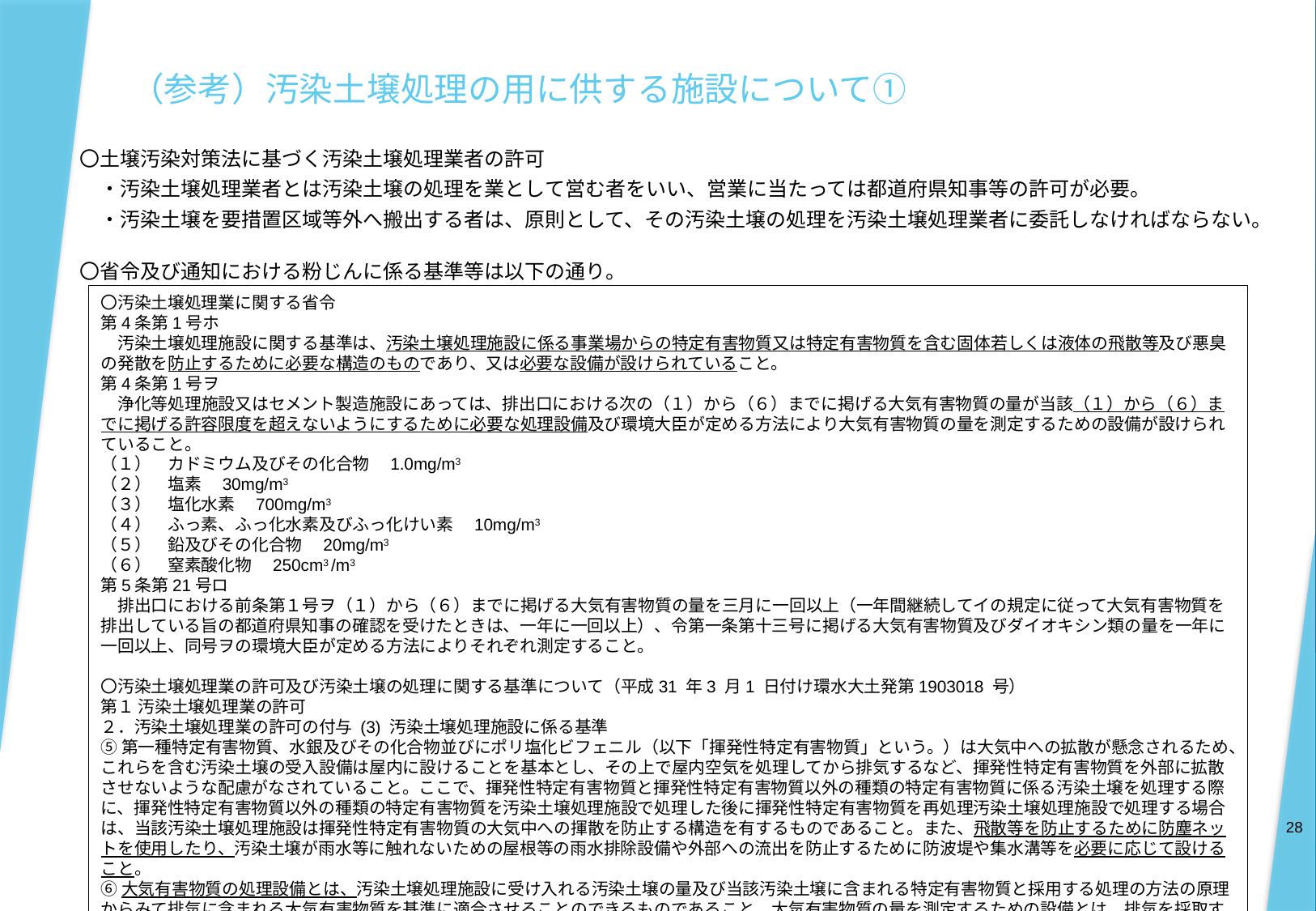

# （参考）汚染土壌処理の用に供する施設について①
〇土壌汚染対策法に基づく汚染土壌処理業者の許可
　・汚染土壌処理業者とは汚染土壌の処理を業として営む者をいい、営業に当たっては都道府県知事等の許可が必要。
　・汚染土壌を要措置区域等外へ搬出する者は、原則として、その汚染土壌の処理を汚染土壌処理業者に委託しなければならない。

〇省令及び通知における粉じんに係る基準等は以下の通り。
〇汚染土壌処理業に関する省令
第4条第1号ホ
　汚染土壌処理施設に関する基準は、汚染土壌処理施設に係る事業場からの特定有害物質又は特定有害物質を含む固体若しくは液体の飛散等及び悪臭の発散を防止するために必要な構造のものであり、又は必要な設備が設けられていること。
第4条第1号ヲ
　浄化等処理施設又はセメント製造施設にあっては、排出口における次の（１）から（６）までに掲げる大気有害物質の量が当該（１）から（６）までに掲げる許容限度を超えないようにするために必要な処理設備及び環境大臣が定める方法により大気有害物質の量を測定するための設備が設けられていること。
（１）　カドミウム及びその化合物　1.0mg/m3
（２）　塩素　30mg/m3
（３）　塩化水素　700mg/m3
（４）　ふっ素、ふっ化水素及びふっ化けい素　10mg/m3
（５）　鉛及びその化合物　20mg/m3
（６）　窒素酸化物　250cm3 /m3
第5条第21号ロ
　排出口における前条第１号ヲ（１）から（６）までに掲げる大気有害物質の量を三月に一回以上（一年間継続してイの規定に従って大気有害物質を排出している旨の都道府県知事の確認を受けたときは、一年に一回以上）、令第一条第十三号に掲げる大気有害物質及びダイオキシン類の量を一年に一回以上、同号ヲの環境大臣が定める方法によりそれぞれ測定すること。

〇汚染土壌処理業の許可及び汚染土壌の処理に関する基準について（平成31 年3 月1 日付け環水大土発第1903018 号）
第１ 汚染土壌処理業の許可
２．汚染土壌処理業の許可の付与 (3) 汚染土壌処理施設に係る基準
⑤第一種特定有害物質、水銀及びその化合物並びにポリ塩化ビフェニル（以下「揮発性特定有害物質」という。）は大気中への拡散が懸念されるため、これらを含む汚染土壌の受入設備は屋内に設けることを基本とし、その上で屋内空気を処理してから排気するなど、揮発性特定有害物質を外部に拡散させないような配慮がなされていること。ここで、揮発性特定有害物質と揮発性特定有害物質以外の種類の特定有害物質に係る汚染土壌を処理する際に、揮発性特定有害物質以外の種類の特定有害物質を汚染土壌処理施設で処理した後に揮発性特定有害物質を再処理汚染土壌処理施設で処理する場合は、当該汚染土壌処理施設は揮発性特定有害物質の大気中への揮散を防止する構造を有するものであること。また、飛散等を防止するために防塵ネットを使用したり、汚染土壌が雨水等に触れないための屋根等の雨水排除設備や外部への流出を防止するために防波堤や集水溝等を必要に応じて設けること。
⑥大気有害物質の処理設備とは、汚染土壌処理施設に受け入れる汚染土壌の量及び当該汚染土壌に含まれる特定有害物質と採用する処理の方法の原理からみて排気に含まれる大気有害物質を基準に適合させることのできるものであること。大気有害物質の量を測定するための設備とは、排気を採取するための採取口があれば足り、測定については外部へ委託しても構わないこと。

28